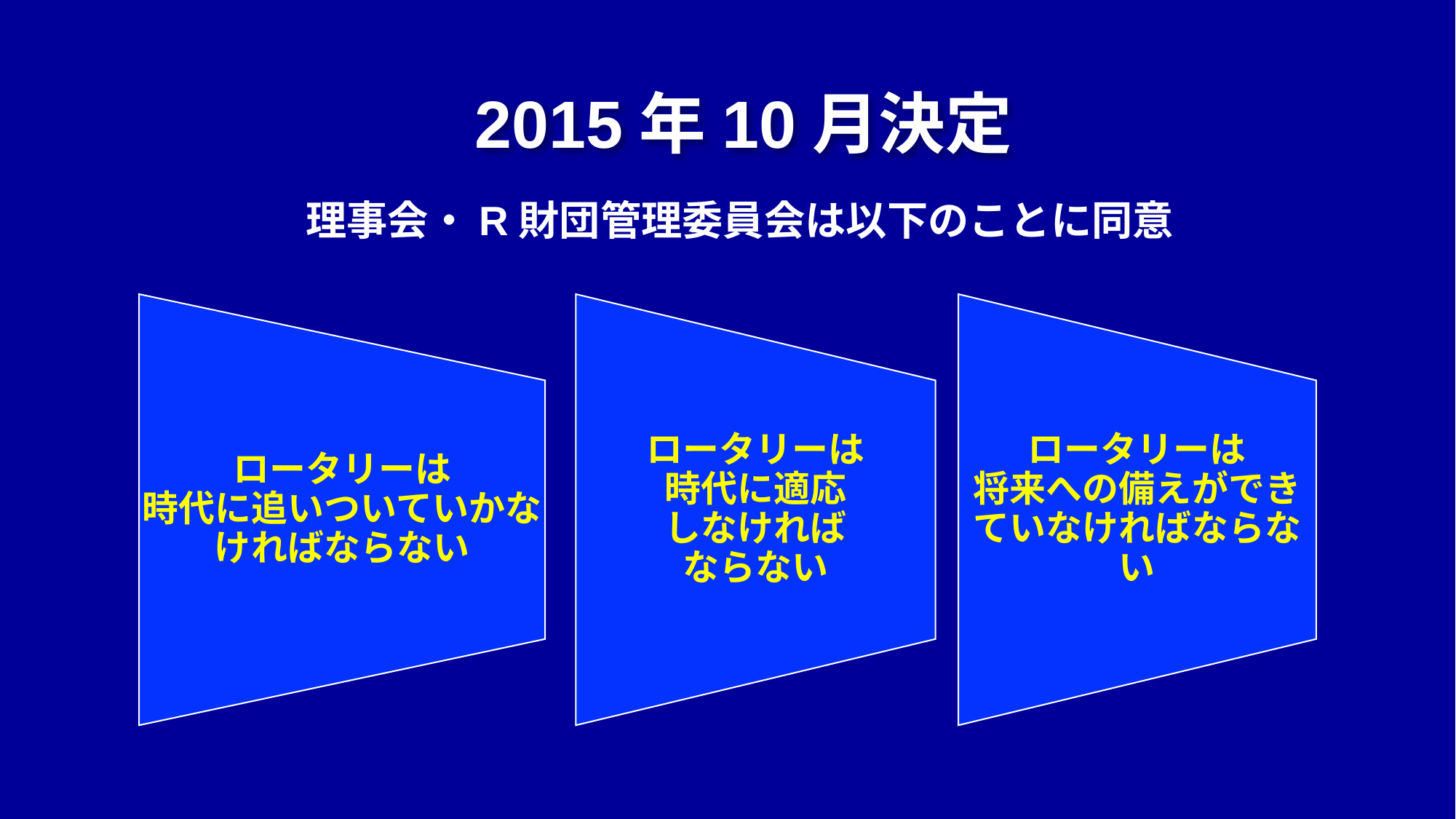

# 2015年10月決定
理事会・R財団管理委員会は以下のことに同意
ロータリーは
時代に追いついていかなければならない
ロータリーは
時代に適応
しなければ
ならない
ロータリーは
将来への備えができていなければならない